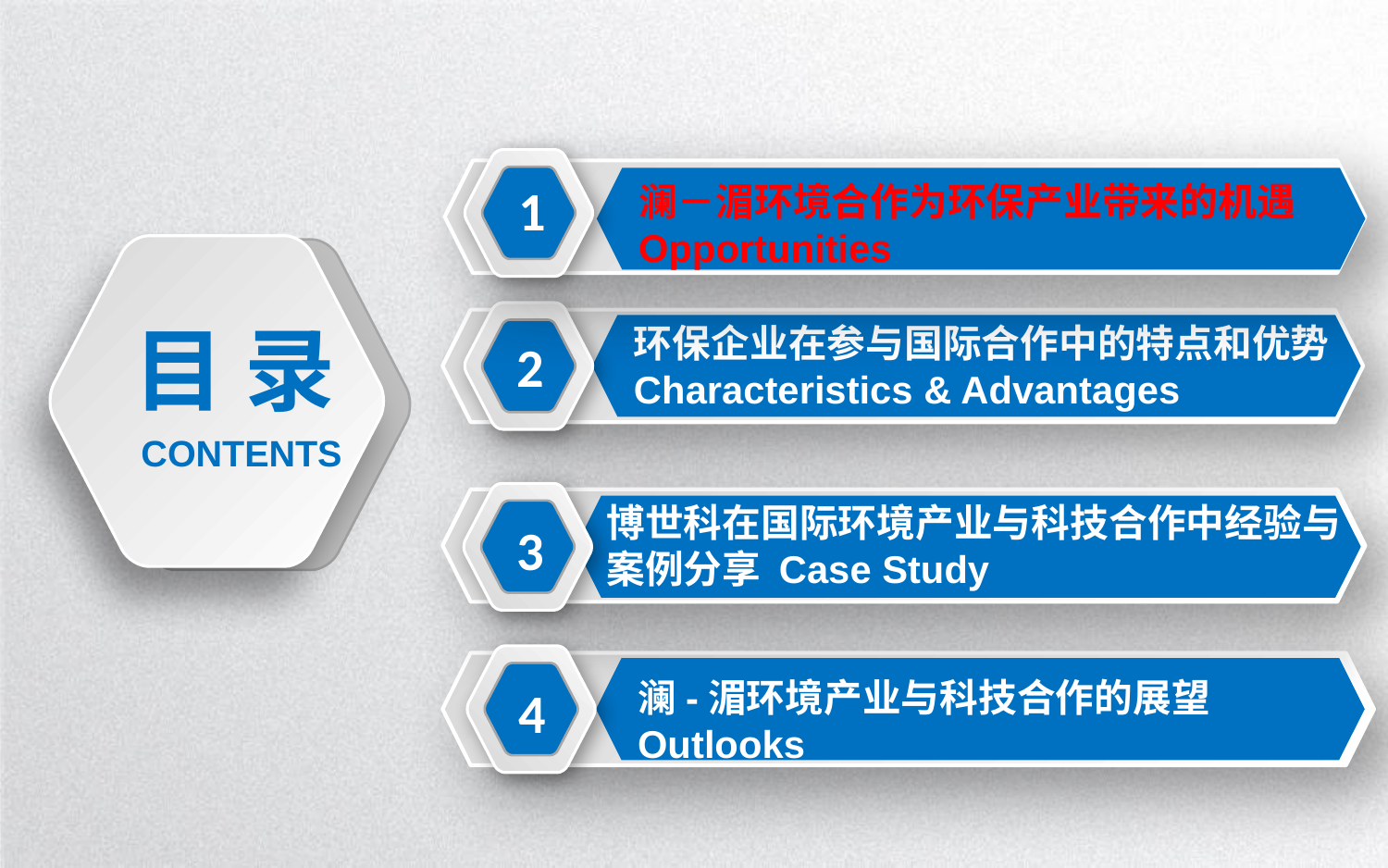

1
澜－湄环境合作为环保产业带来的机遇
Opportunities

目 录

环保企业在参与国际合作中的特点和优势Characteristics & Advantages

2
CONTENTS

博世科在国际环境产业与科技合作中经验与案例分享 Case Study

3

澜-湄环境产业与科技合作的展望
Outlooks
4